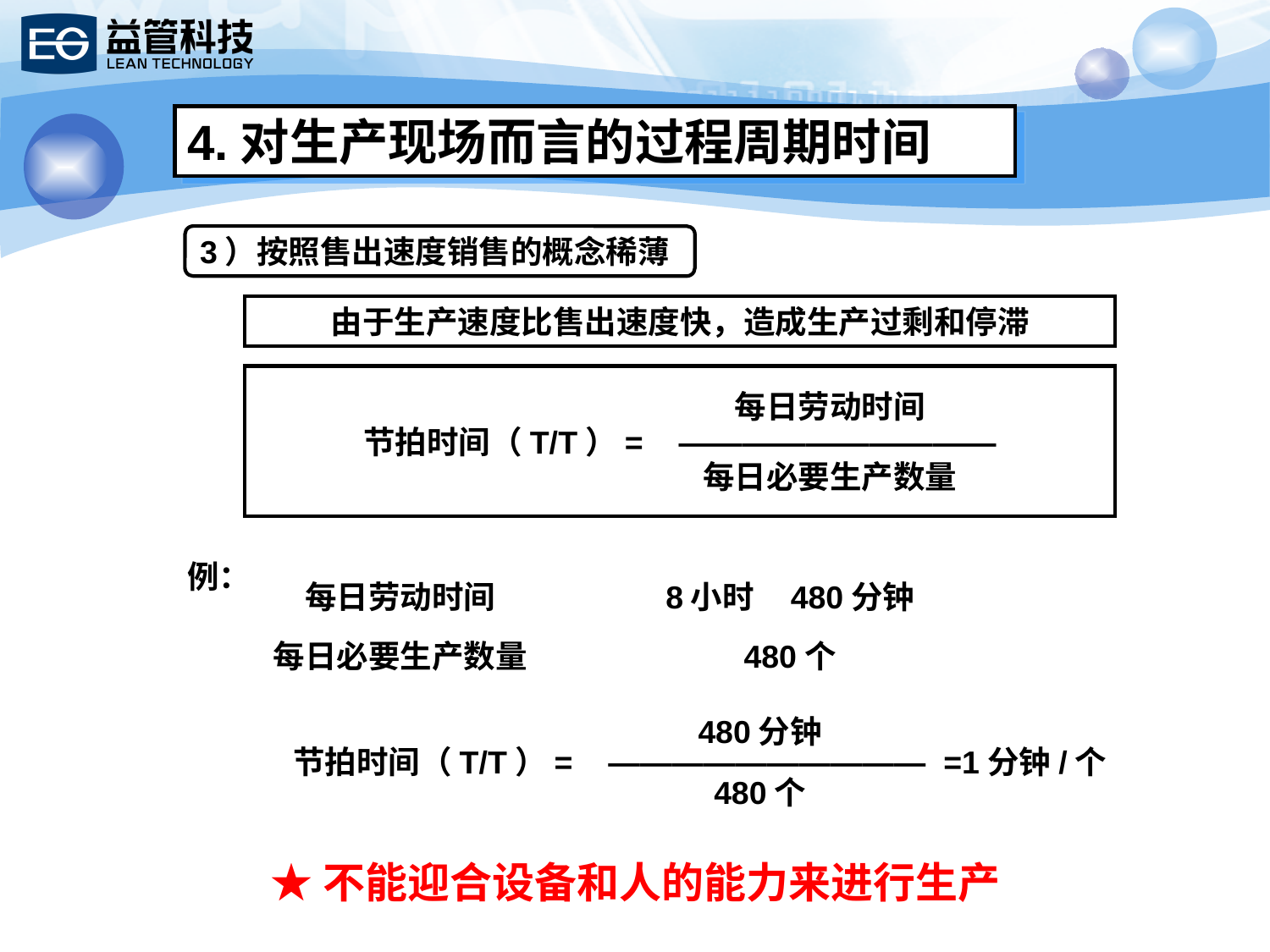

4.对生产现场而言的过程周期时间
3）按照售出速度销售的概念稀薄
由于生产速度比售出速度快，造成生产过剩和停滞
节拍时间（T/T）=    ——————————
每日劳动时间
每日必要生产数量
例：
每日劳动时间
8小时    480分钟
每日必要生产数量
480个
节拍时间（T/T）=    ——————————  =1分钟/个
480分钟
480个
★不能迎合设备和人的能力来进行生产